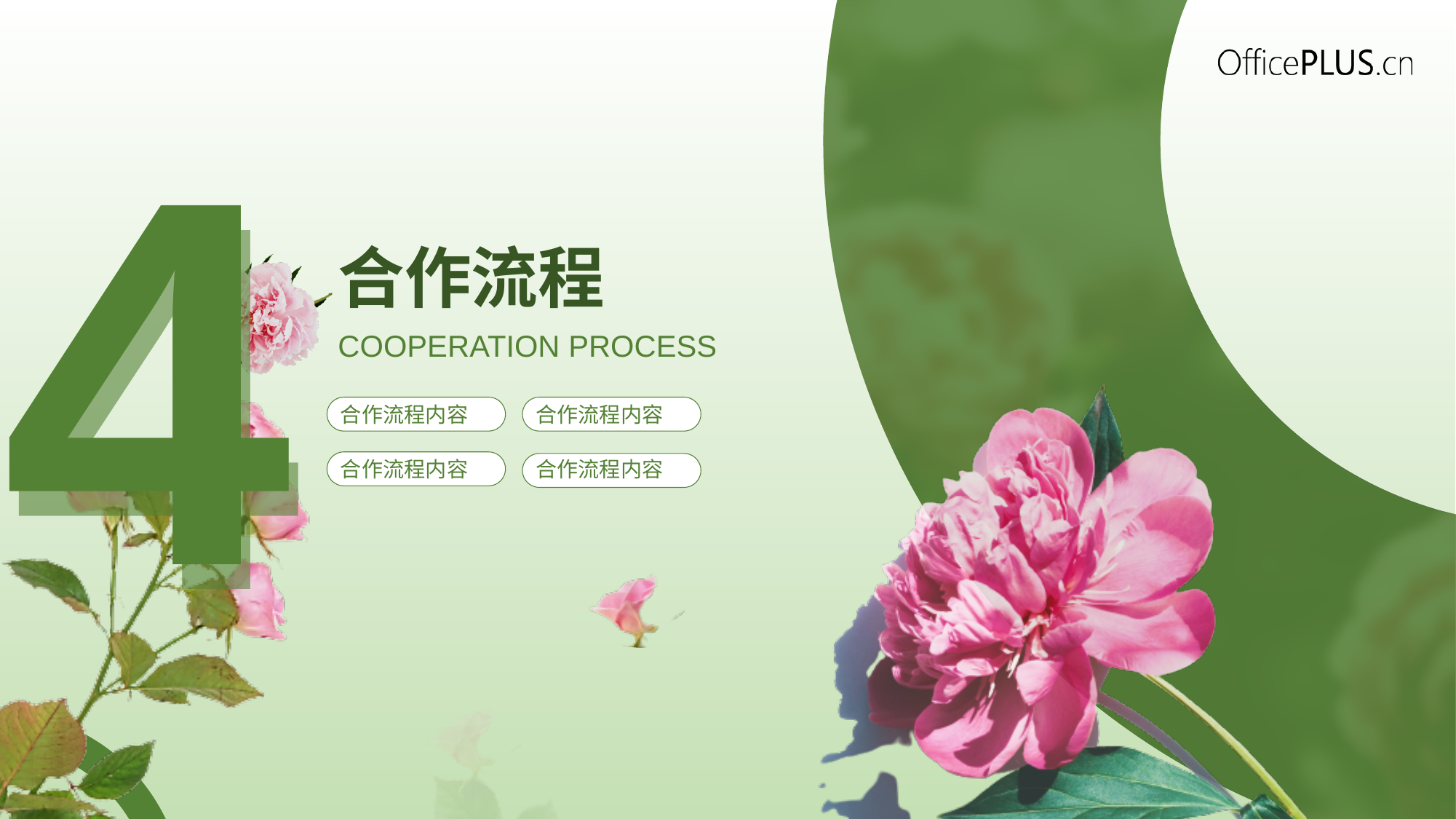

4
4
合作流程
COOPERATION PROCESS
合作流程内容
合作流程内容
合作流程内容
合作流程内容